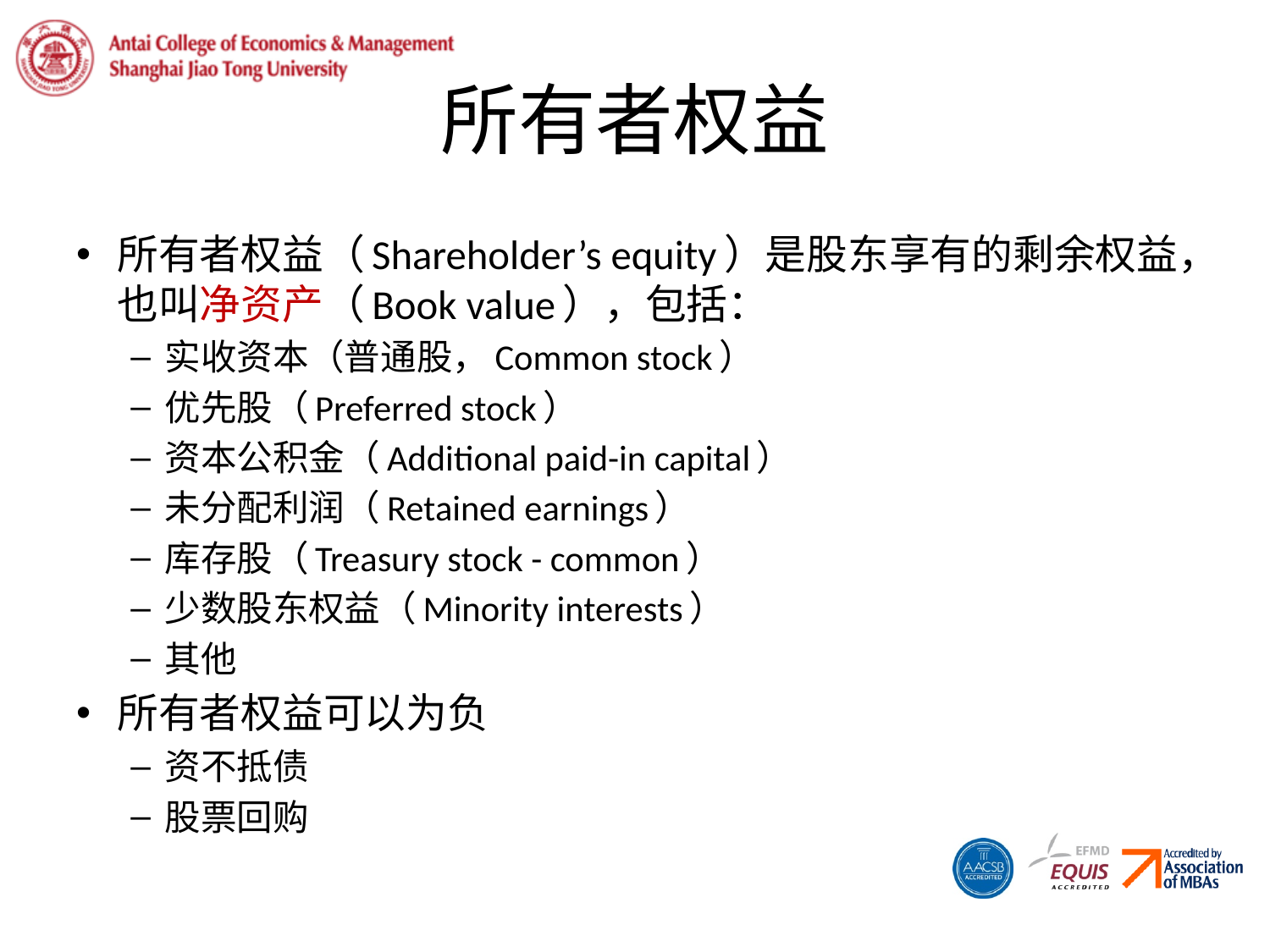

# 所有者权益
所有者权益（Shareholder’s equity）是股东享有的剩余权益，也叫净资产（Book value），包括：
实收资本（普通股，Common stock）
优先股（Preferred stock）
资本公积金（Additional paid-in capital）
未分配利润（Retained earnings）
库存股（Treasury stock - common）
少数股东权益（Minority interests）
其他
所有者权益可以为负
资不抵债
股票回购